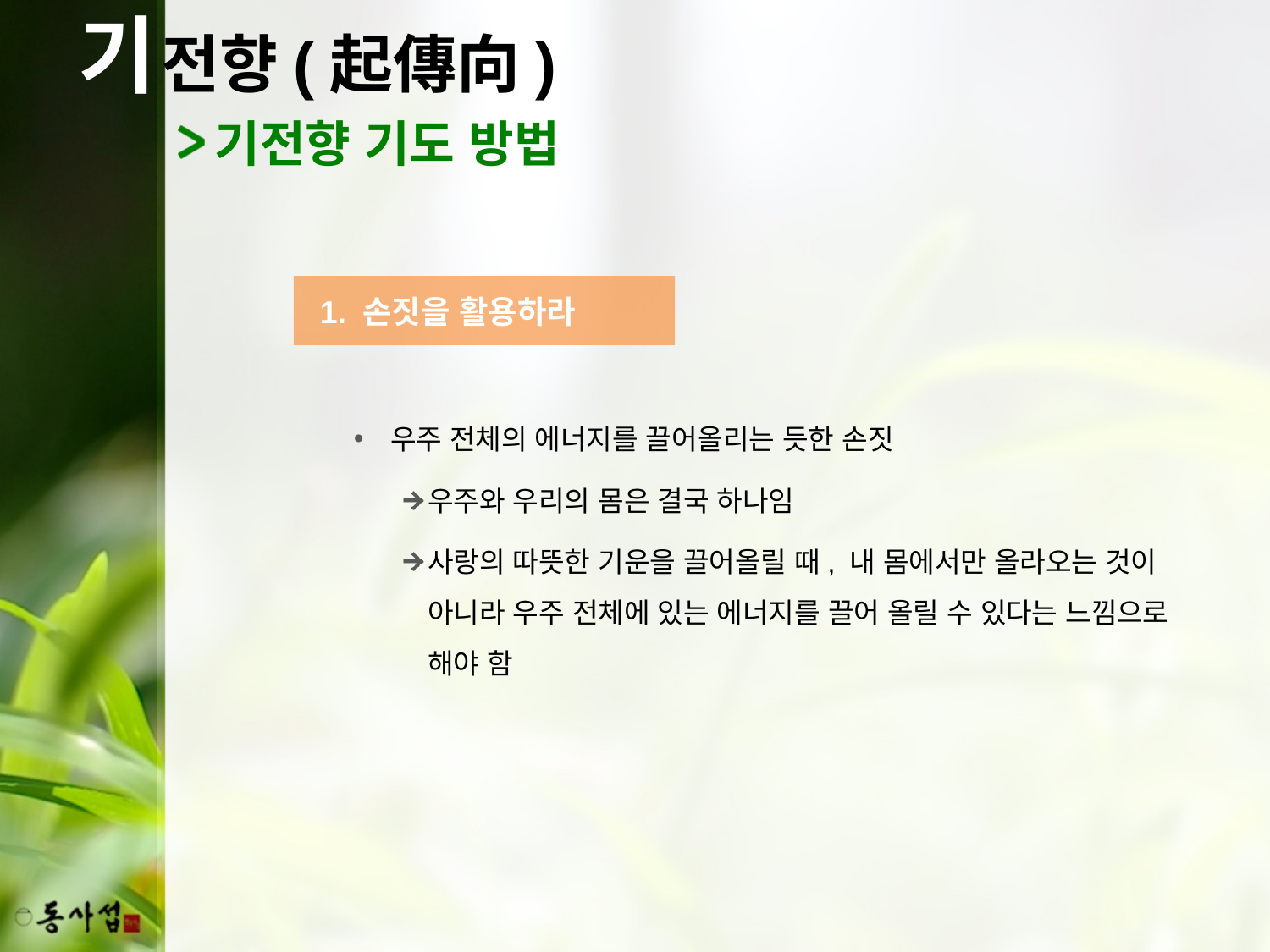

기
전향(起傳向)
기전향 기도 방법
 1. 손짓을 활용하라
우주 전체의 에너지를 끌어올리는 듯한 손짓
우주와 우리의 몸은 결국 하나임
사랑의 따뜻한 기운을 끌어올릴 때, 내 몸에서만 올라오는 것이 아니라 우주 전체에 있는 에너지를 끌어 올릴 수 있다는 느낌으로 해야 함